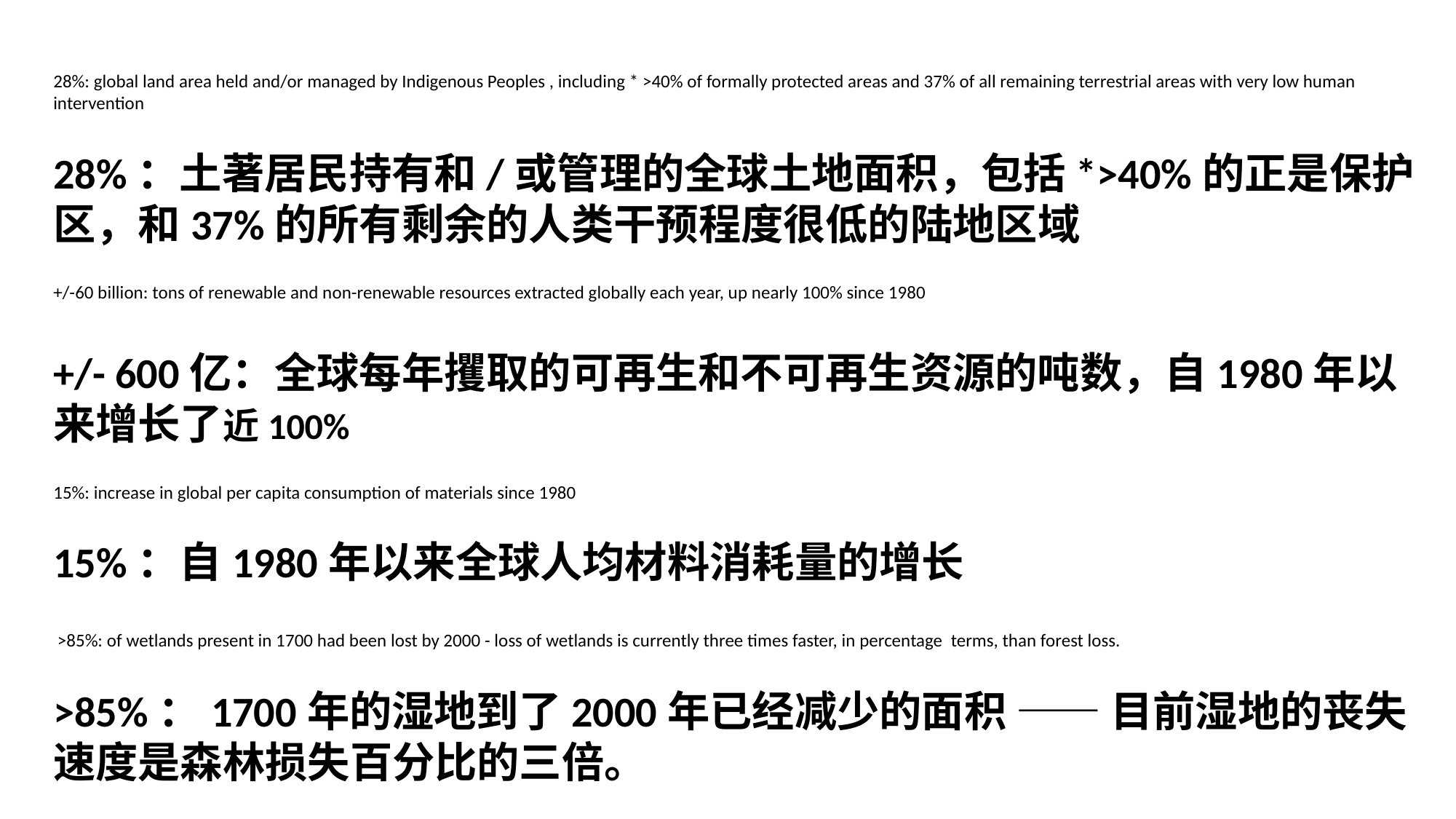

28%: global land area held and/or managed by Indigenous Peoples , including * >40% of formally protected areas and 37% of all remaining terrestrial areas with very low human intervention

28%：土著居民持有和/或管理的全球土地面积，包括*>40%的正是保护区，和37%的所有剩余的人类干预程度很低的陆地区域

+/-60 billion: tons of renewable and non-renewable resources extracted globally each year, up nearly 100% since 1980

+/- 600亿：全球每年攫取的可再生和不可再生资源的吨数，自1980年以来增长了近100%

15%: increase in global per capita consumption of materials since 1980

15%：自1980年以来全球人均材料消耗量的增长

 >85%: of wetlands present in 1700 had been lost by 2000 - loss of wetlands is currently three times faster, in percentage terms, than forest loss.

>85%：1700年的湿地到了2000年已经减少的面积 —— 目前湿地的丧失速度是森林损失百分比的三倍。